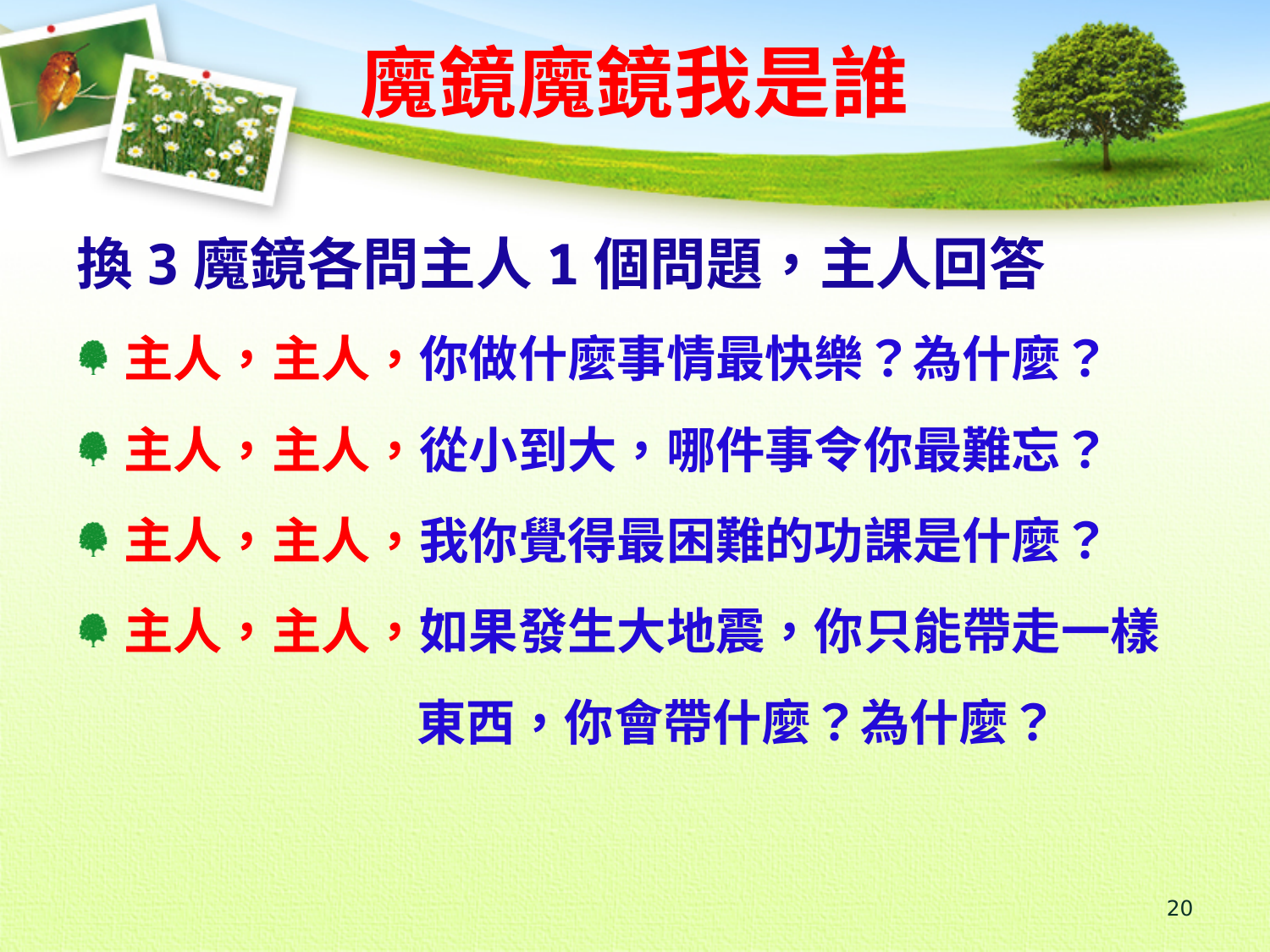

# 魔鏡魔鏡我是誰
換3魔鏡各問主人1個問題，主人回答
主人，主人，你做什麼事情最快樂？為什麼？
主人，主人，從小到大，哪件事令你最難忘？
主人，主人，我你覺得最困難的功課是什麼？
主人，主人，如果發生大地震，你只能帶走一樣
 東西，你會帶什麼？為什麼？

20